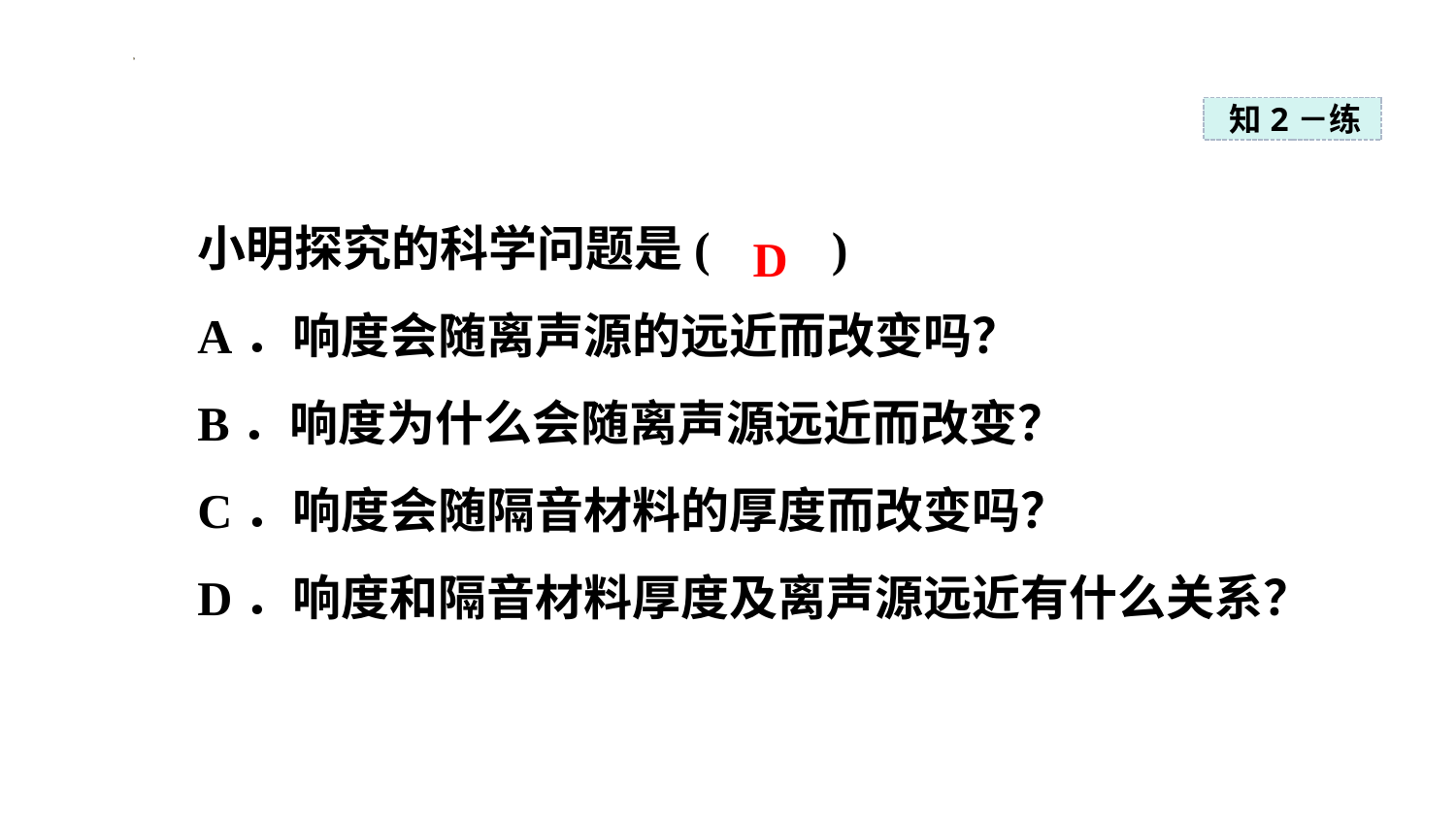

知2－练

小明探究的科学问题是(          )
A．响度会随离声源的远近而改变吗？
B．响度为什么会随离声源远近而改变？
C．响度会随隔音材料的厚度而改变吗？
D．响度和隔音材料厚度及离声源远近有什么关系？
D